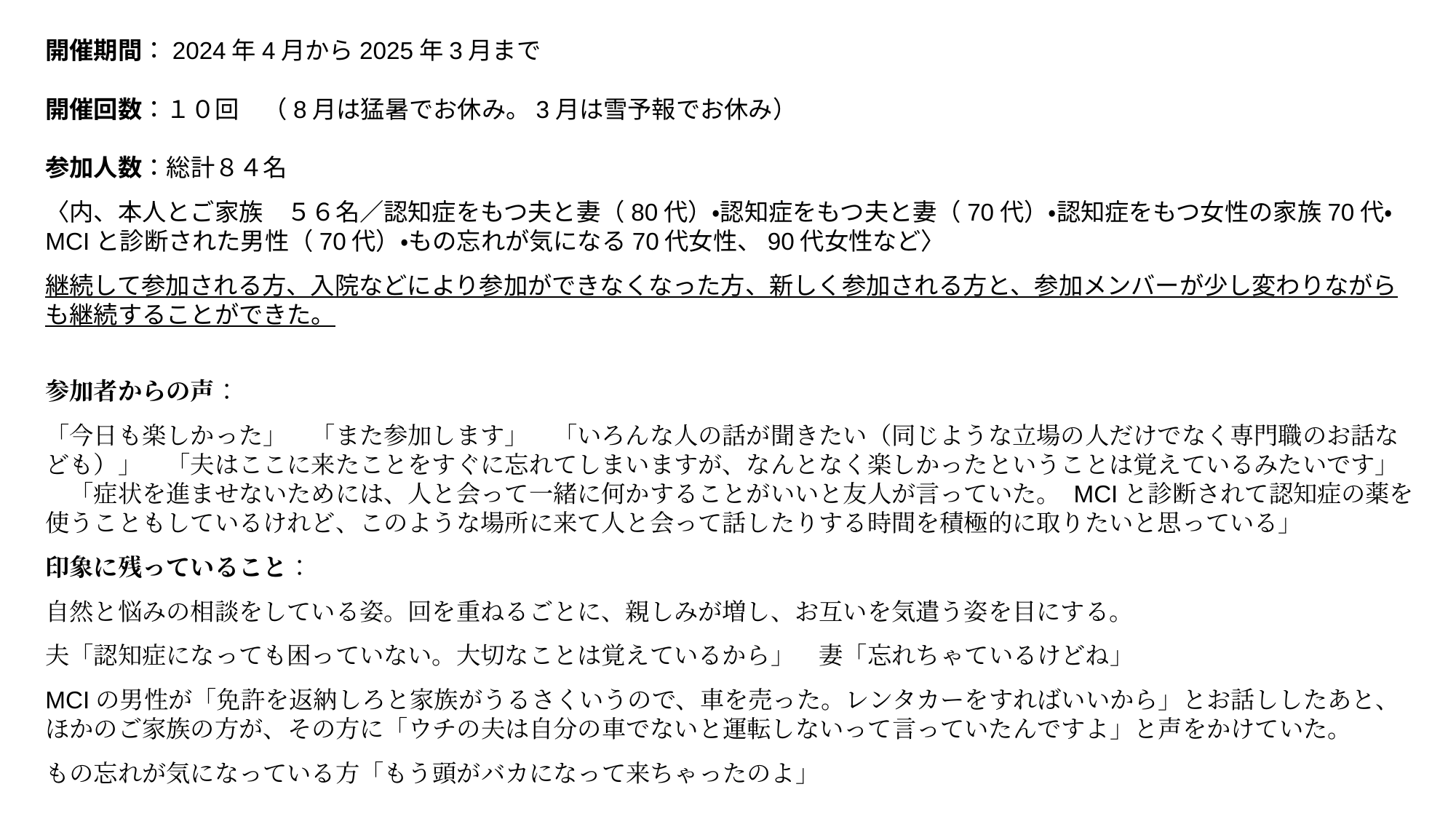

開催期間：2024年4月から2025年3月まで
開催回数：１０回　（8月は猛暑でお休み。3月は雪予報でお休み）
参加人数：総計８４名
〈内、本人とご家族　５６名／認知症をもつ夫と妻（80代）・認知症をもつ夫と妻（70代）・認知症をもつ女性の家族70代・MCIと診断された男性（70代）・もの忘れが気になる70代女性、90代女性など〉
継続して参加される方、入院などにより参加ができなくなった方、新しく参加される方と、参加メンバーが少し変わりながらも継続することができた。
参加者からの声：
「今日も楽しかった」　「また参加します」　「いろんな人の話が聞きたい（同じような立場の人だけでなく専門職のお話なども）」　「夫はここに来たことをすぐに忘れてしまいますが、なんとなく楽しかったということは覚えているみたいです」　「症状を進ませないためには、人と会って一緒に何かすることがいいと友人が言っていた。 MCIと診断されて認知症の薬を使うこともしているけれど、このような場所に来て人と会って話したりする時間を積極的に取りたいと思っている」
印象に残っていること：
自然と悩みの相談をしている姿。回を重ねるごとに、親しみが増し、お互いを気遣う姿を目にする。
夫「認知症になっても困っていない。大切なことは覚えているから」　妻「忘れちゃているけどね」
MCIの男性が「免許を返納しろと家族がうるさくいうので、車を売った。レンタカーをすればいいから」とお話ししたあと、ほかのご家族の方が、その方に「ウチの夫は自分の車でないと運転しないって言っていたんですよ」と声をかけていた。
もの忘れが気になっている方「もう頭がバカになって来ちゃったのよ」